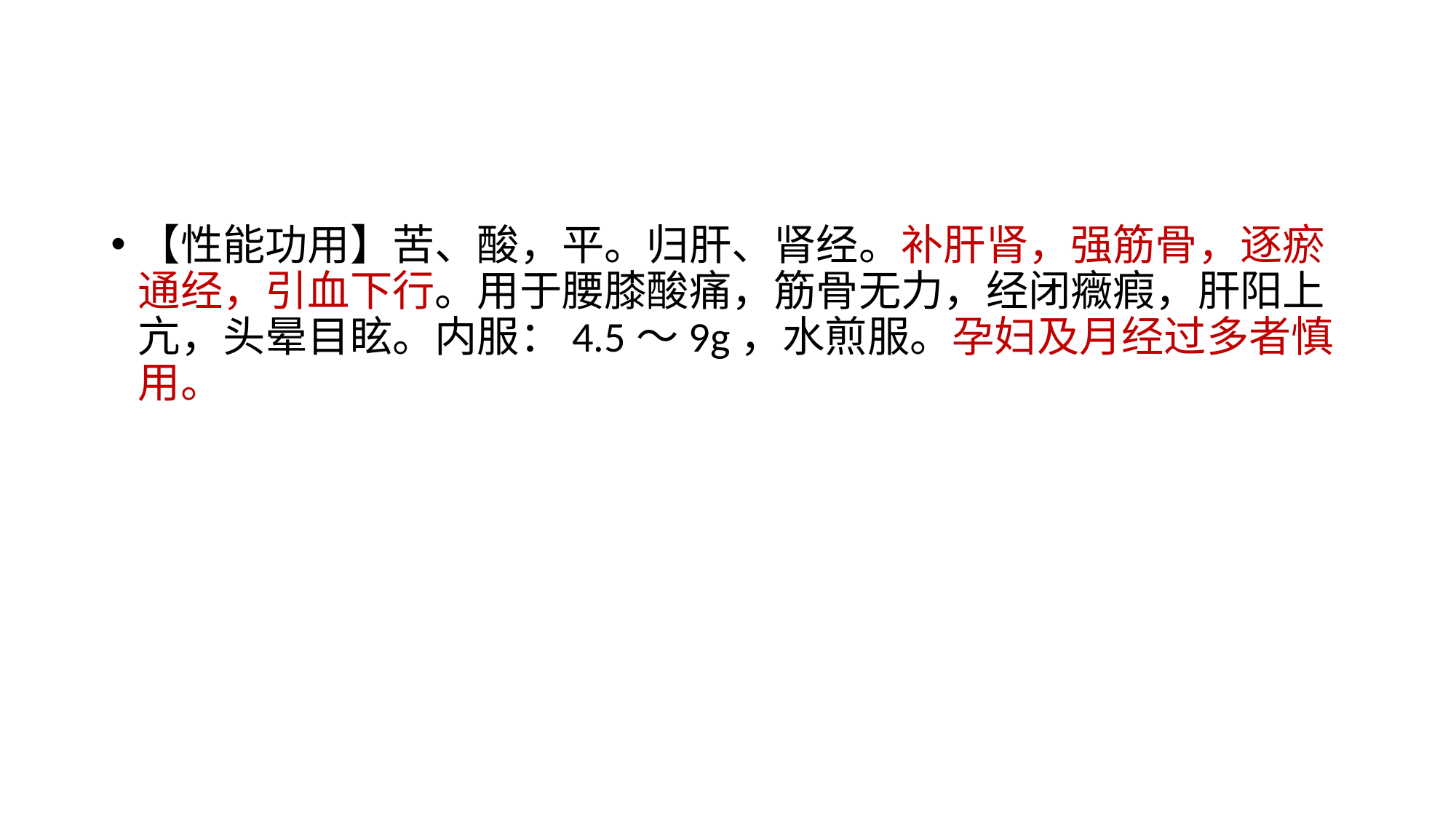

#
【性能功用】苦、酸，平。归肝、肾经。补肝肾，强筋骨，逐瘀通经，引血下行。用于腰膝酸痛，筋骨无力，经闭癓瘕，肝阳上亢，头晕目眩。内服：4.5～9g，水煎服。孕妇及月经过多者慎用。